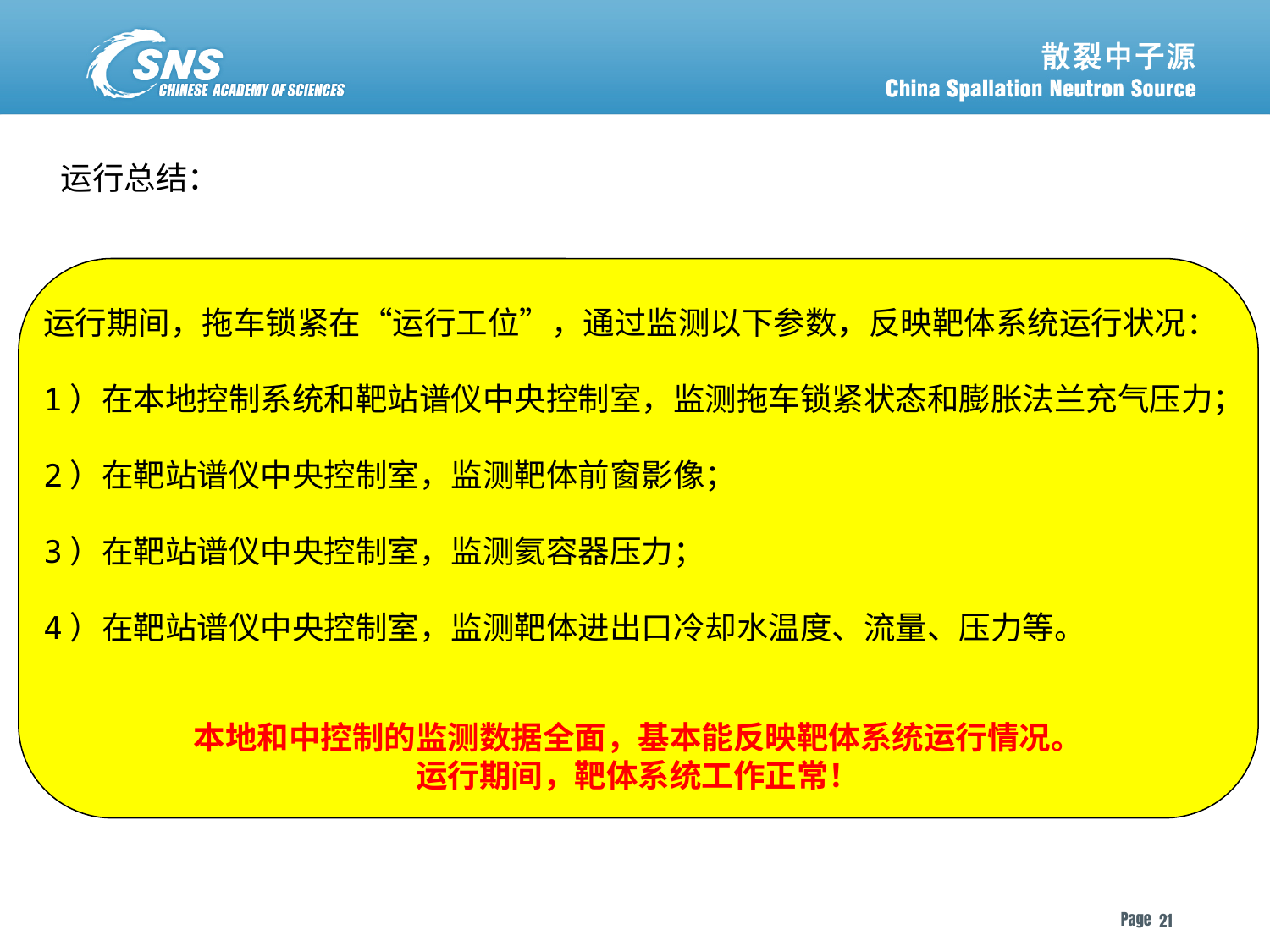

运行总结：

运行期间，拖车锁紧在“运行工位”，通过监测以下参数，反映靶体系统运行状况：
1）在本地控制系统和靶站谱仪中央控制室，监测拖车锁紧状态和膨胀法兰充气压力；
2）在靶站谱仪中央控制室，监测靶体前窗影像；
3）在靶站谱仪中央控制室，监测氦容器压力；
4）在靶站谱仪中央控制室，监测靶体进出口冷却水温度、流量、压力等。
本地和中控制的监测数据全面，基本能反映靶体系统运行情况。
运行期间，靶体系统工作正常！
21